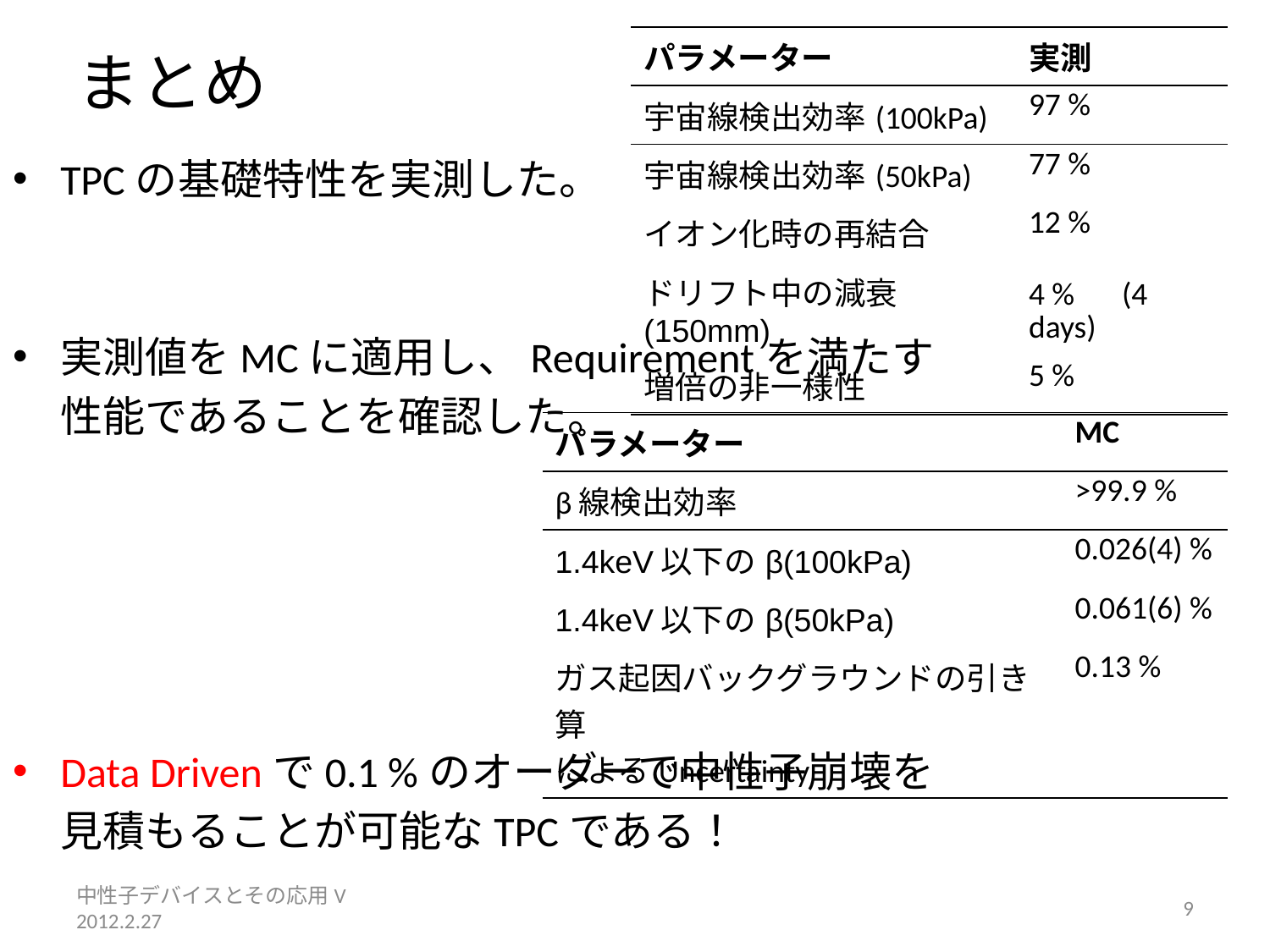

| パラメーター | 実測 |
| --- | --- |
| 宇宙線検出効率(100kPa) | 97 % |
| 宇宙線検出効率(50kPa) | 77 % |
| イオン化時の再結合 | 12 % |
| ドリフト中の減衰(150mm) | 4 %　(4 days) |
| 増倍の非一様性 | 5 % |
# まとめ
TPCの基礎特性を実測した。

実測値をMCに適用し、Requirementを満たす
	性能であることを確認した。

Data Drivenで0.1 %のオーダーで中性子崩壊を
	見積もることが可能なTPCである！
| パラメーター | MC |
| --- | --- |
| β線検出効率 | >99.9 % |
| 1.4keV以下のβ(100kPa) | 0.026(4) % |
| 1.4keV以下のβ(50kPa) | 0.061(6) % |
| ガス起因バックグラウンドの引き算 によるUncertainty | 0.13 % |
中性子デバイスとその応用V 2012.2.27
9